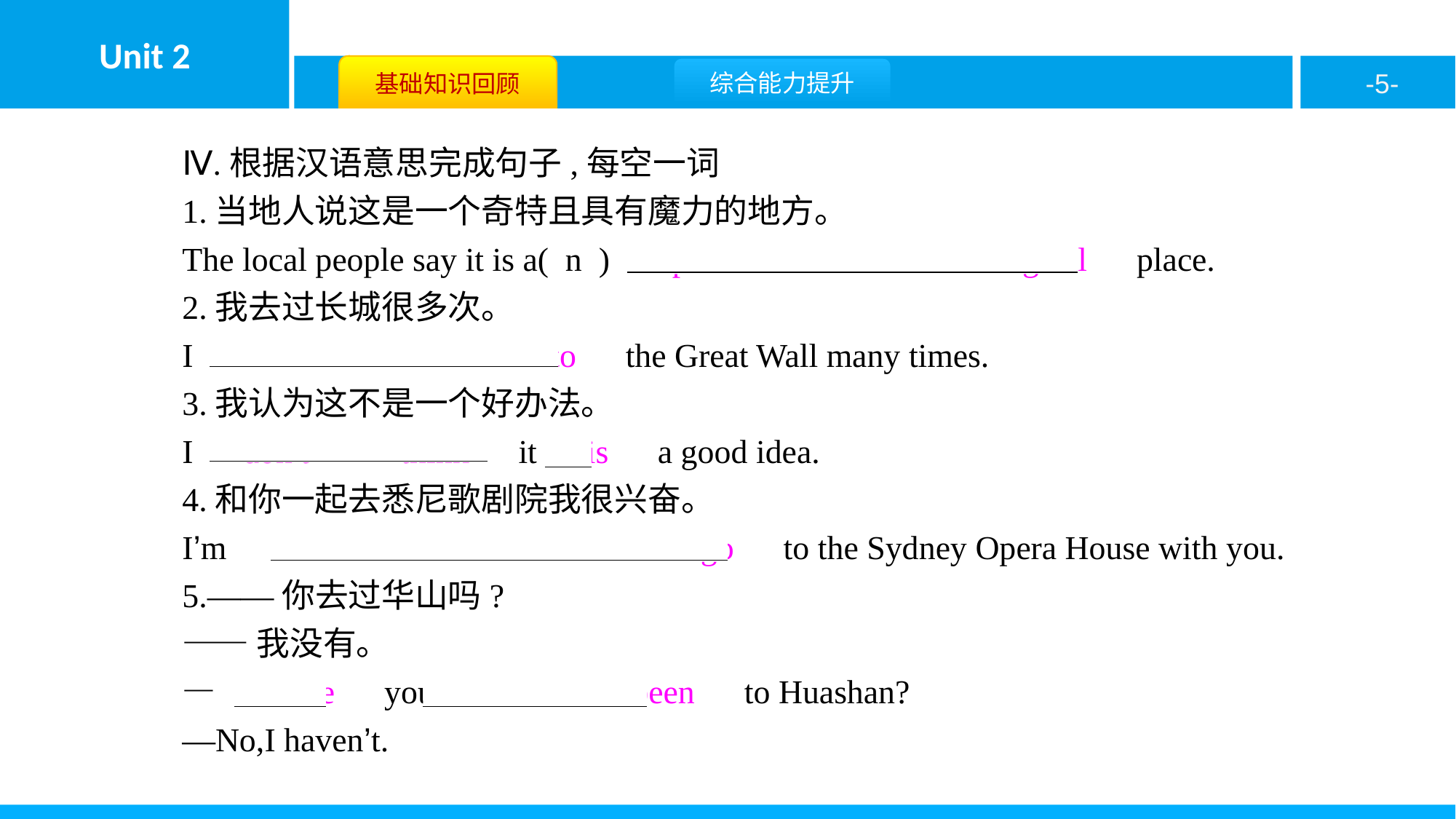

Ⅳ.根据汉语意思完成句子,每空一词
1.当地人说这是一个奇特且具有魔力的地方。
The local people say it is a(  n  )　special　 　and　 　magical　place.
2.我去过长城很多次。
I　have　 　been　 　to　the Great Wall many times.
3.我认为这不是一个好办法。
I　don’t　 　think　it　is　a good idea.
4.和你一起去悉尼歌剧院我很兴奋。
I’m　so　 　excited　 　to　 　go　to the Sydney Opera House with you.
5.——你去过华山吗?
——我没有。
—　Have　you　ever　 　been　to Huashan?
—No,I haven’t.